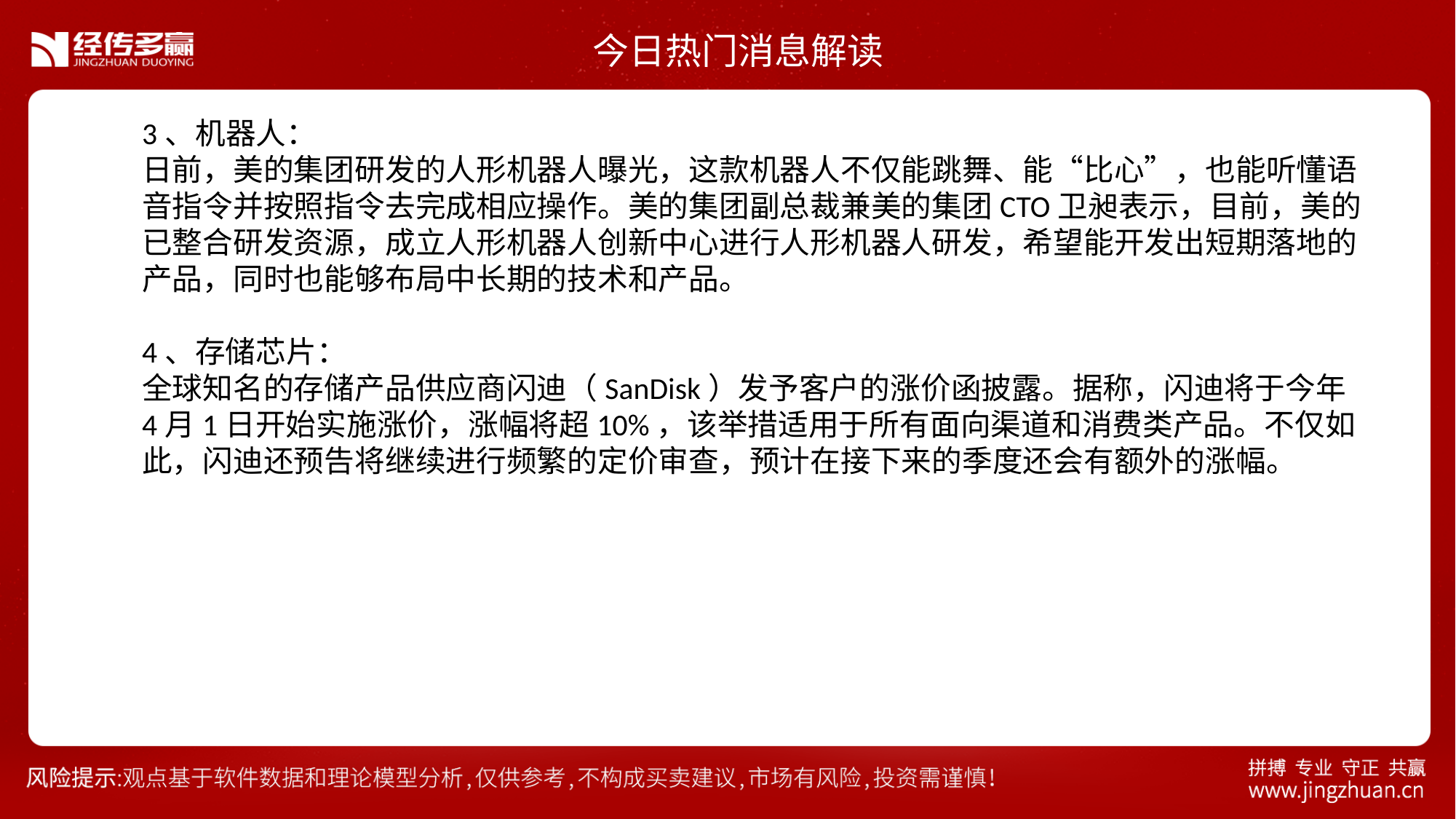

今日热门消息解读
3、机器人：
日前，美的集团研发的人形机器人曝光，这款机器人不仅能跳舞、能“比心”，也能听懂语音指令并按照指令去完成相应操作。美的集团副总裁兼美的集团CTO卫昶表示，目前，美的已整合研发资源，成立人形机器人创新中心进行人形机器人研发，希望能开发出短期落地的产品，同时也能够布局中长期的技术和产品。

4、存储芯片：
全球知名的存储产品供应商闪迪（SanDisk）发予客户的涨价函披露。据称，闪迪将于今年4月1日开始实施涨价，涨幅将超10%，该举措适用于所有面向渠道和消费类产品。不仅如此，闪迪还预告将继续进行频繁的定价审查，预计在接下来的季度还会有额外的涨幅。